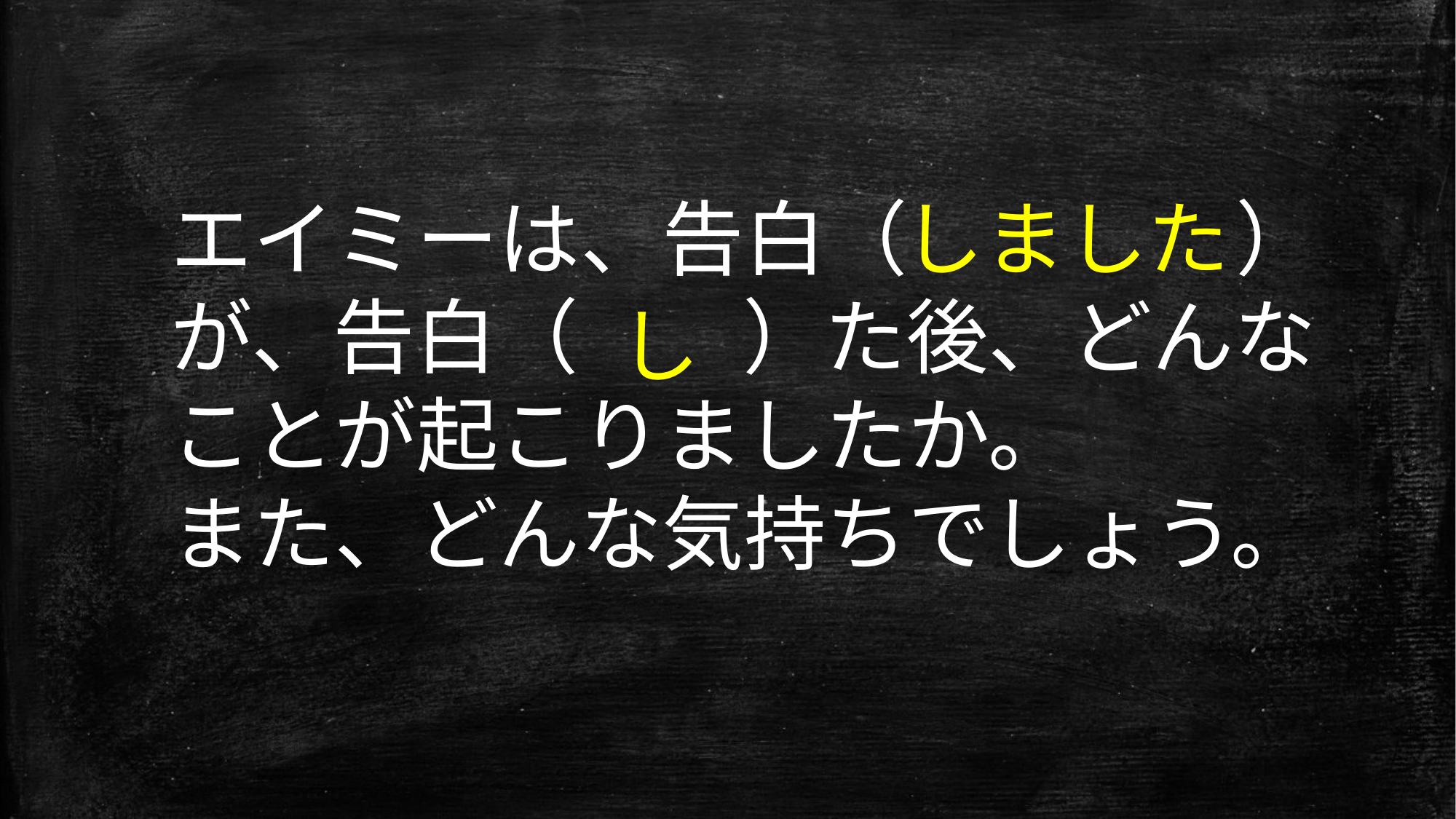

エイミーは、告白（　　　　）が、告白（　　）た後、どんなことが起こりましたか。
また、どんな気持ちでしょう。
しました
し